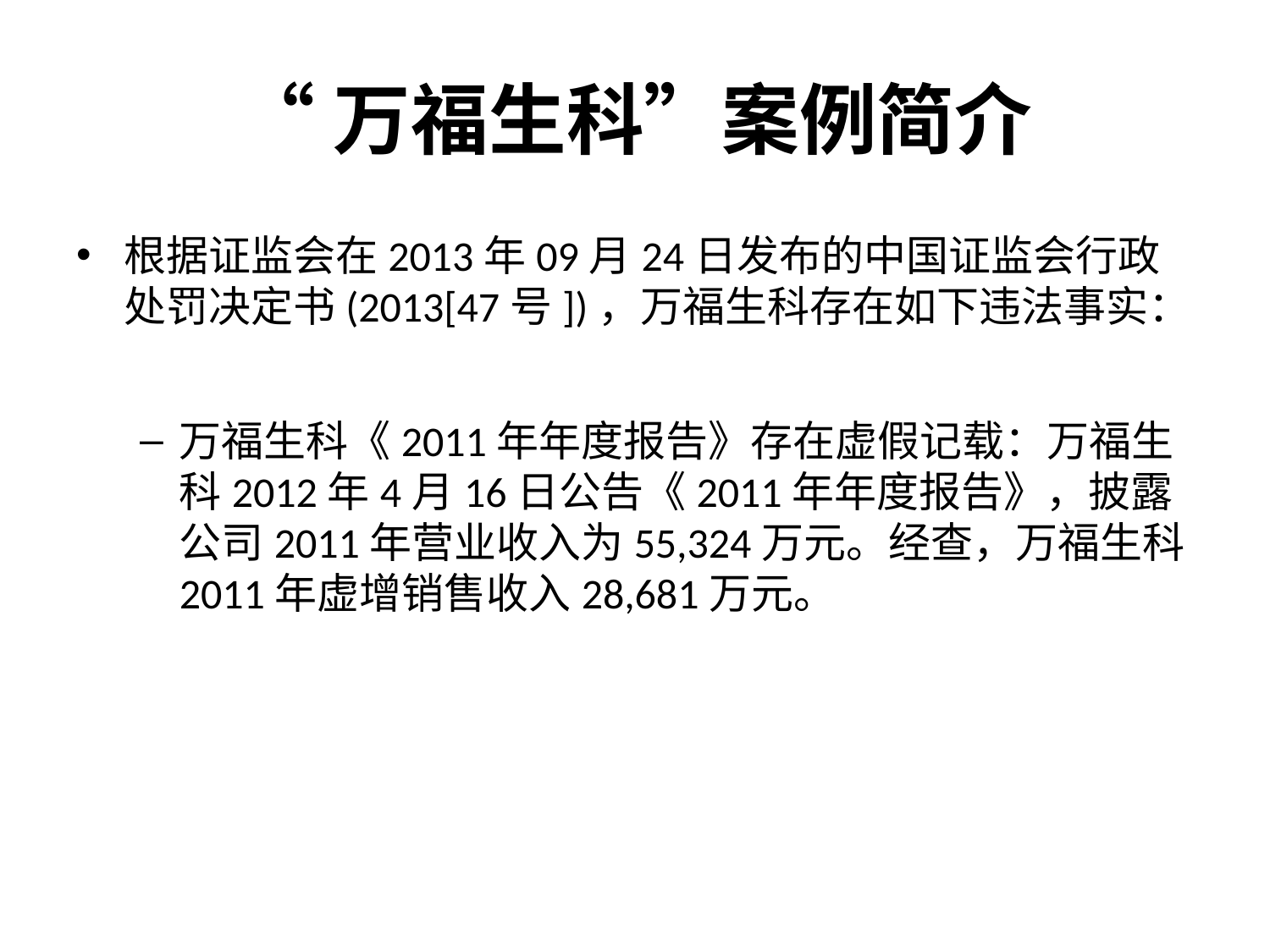

# “万福生科”案例简介
根据证监会在2013年09月24日发布的中国证监会行政处罚决定书(2013[47号])，万福生科存在如下违法事实：

万福生科《2011年年度报告》存在虚假记载：万福生科2012年4月16日公告《2011年年度报告》，披露公司2011年营业收入为55,324万元。经查，万福生科2011年虚增销售收入28,681万元。